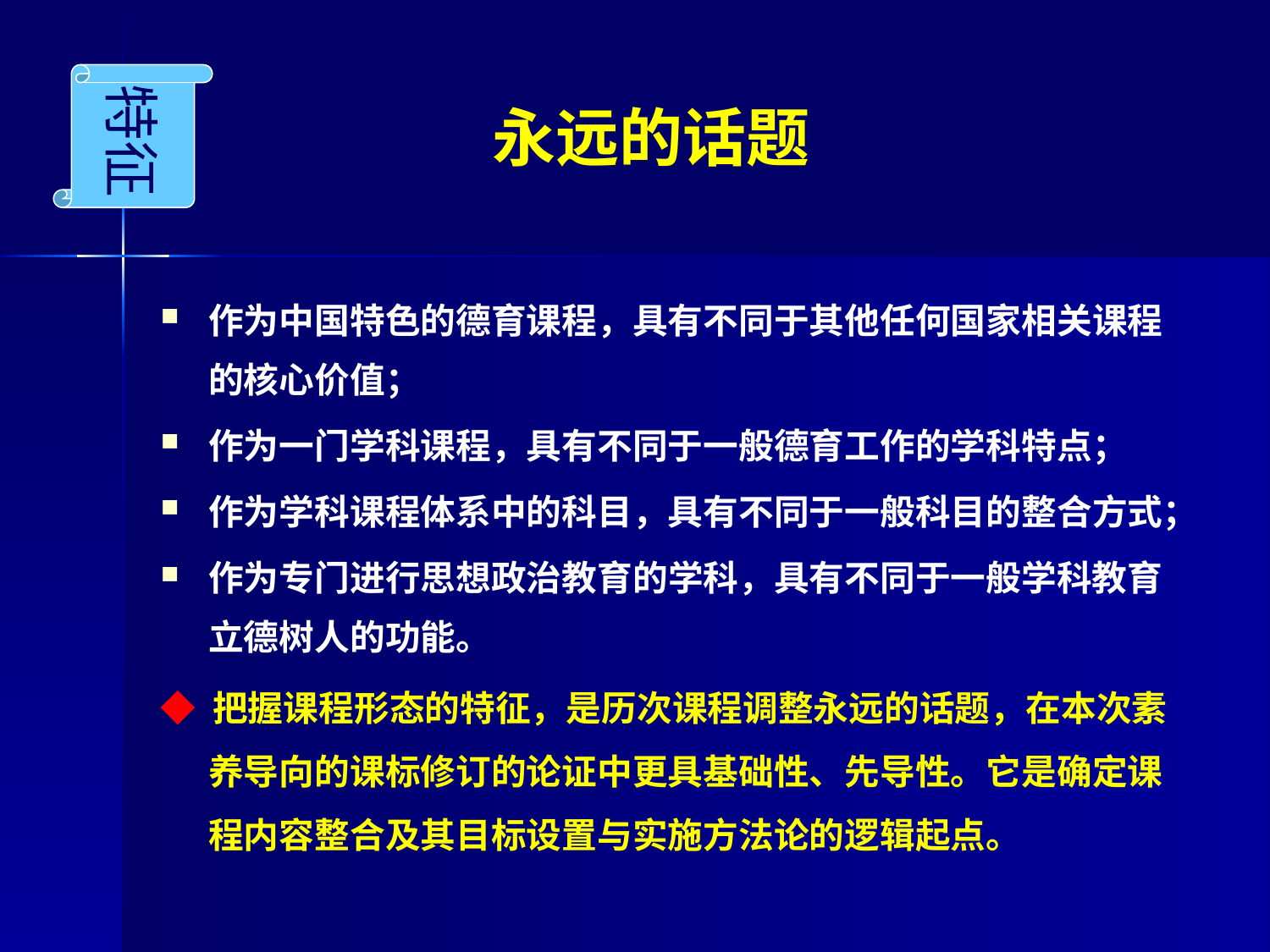

# 永远的话题
特征
作为中国特色的德育课程，具有不同于其他任何国家相关课程的核心价值；
作为一门学科课程，具有不同于一般德育工作的学科特点；
作为学科课程体系中的科目，具有不同于一般科目的整合方式；
作为专门进行思想政治教育的学科，具有不同于一般学科教育立德树人的功能。
◆ 把握课程形态的特征，是历次课程调整永远的话题，在本次素养导向的课标修订的论证中更具基础性、先导性。它是确定课程内容整合及其目标设置与实施方法论的逻辑起点。